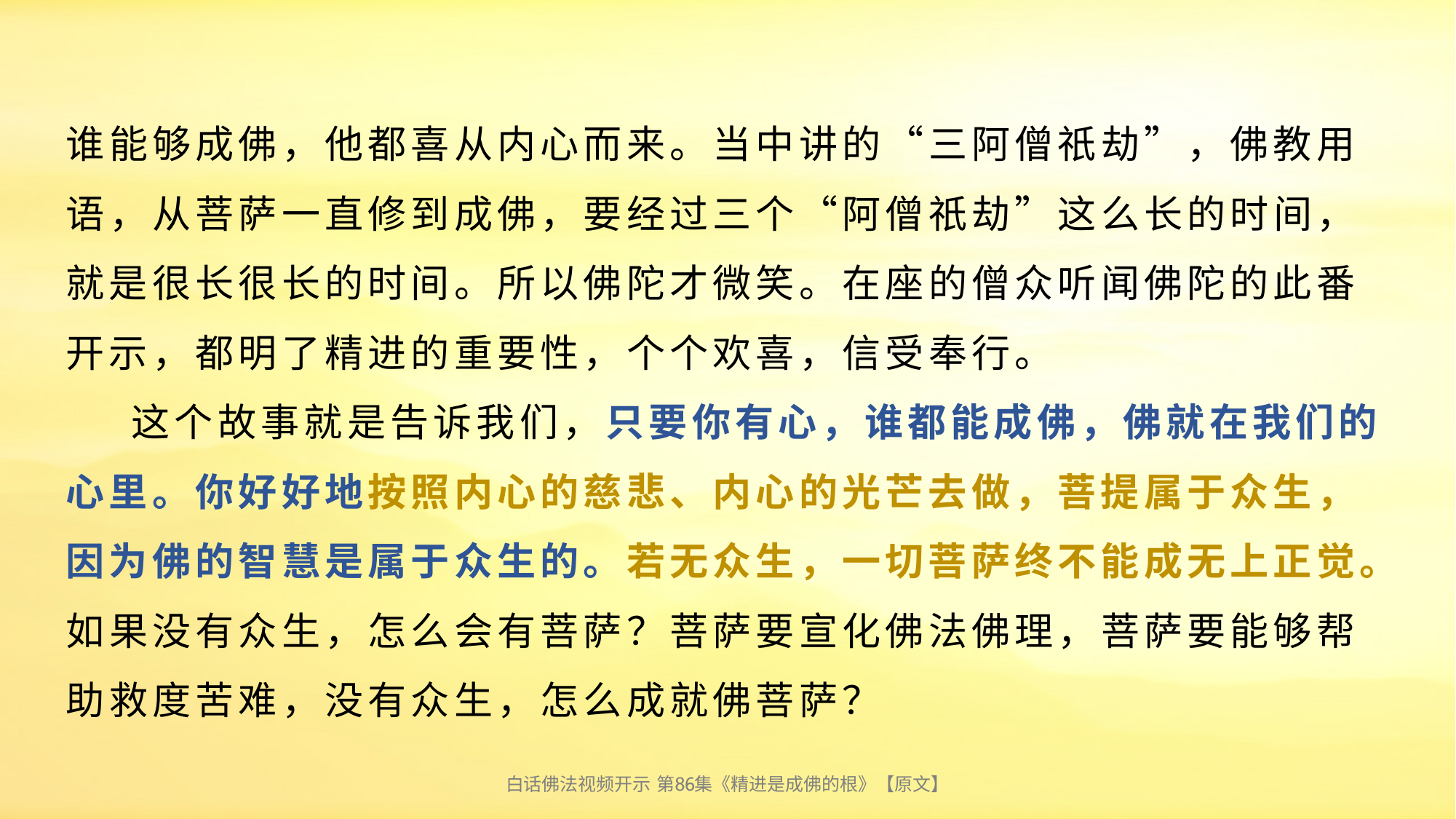

# 谁能够成佛，他都喜从内心而来。当中讲的“三阿僧祇劫”，佛教用语，从菩萨一直修到成佛，要经过三个“阿僧祇劫”这么长的时间，就是很长很长的时间。所以佛陀才微笑。在座的僧众听闻佛陀的此番开示，都明了精进的重要性，个个欢喜，信受奉行。 这个故事就是告诉我们，只要你有心，谁都能成佛，佛就在我们的心里。你好好地按照内心的慈悲、内心的光芒去做，菩提属于众生，因为佛的智慧是属于众生的。若无众生，一切菩萨终不能成无上正觉。如果没有众生，怎么会有菩萨？菩萨要宣化佛法佛理，菩萨要能够帮助救度苦难，没有众生，怎么成就佛菩萨？
白话佛法视频开示 第86集《精进是成佛的根》【原文】